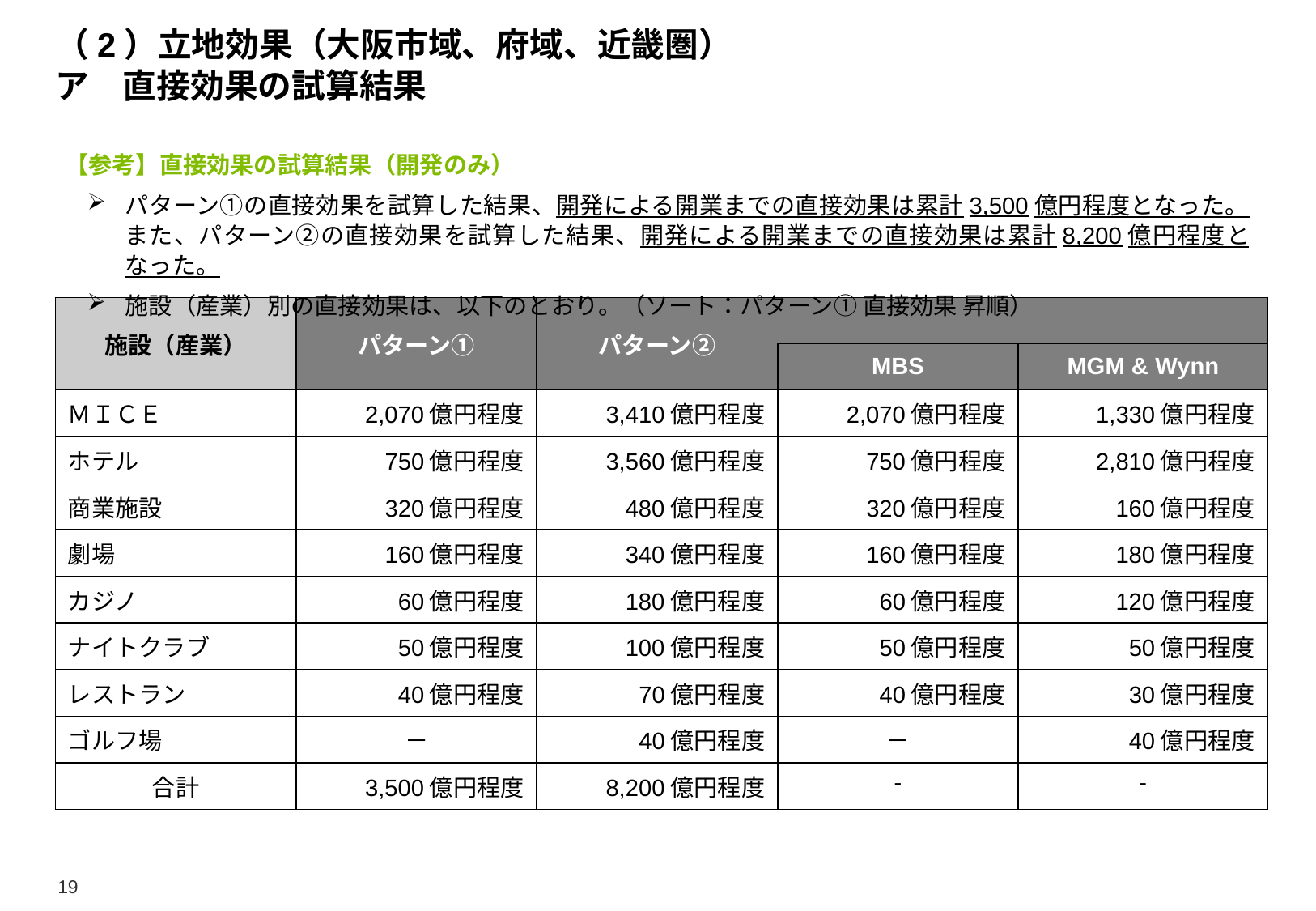

# （2）立地効果（大阪市域、府域、近畿圏） ア　直接効果の試算結果
【参考】直接効果の試算結果（開発のみ）
パターン①の直接効果を試算した結果、開発による開業までの直接効果は累計3,500億円程度となった。
また、パターン②の直接効果を試算した結果、開発による開業までの直接効果は累計8,200億円程度となった。
施設（産業）別の直接効果は、以下のとおり。（ソート：パターン① 直接効果 昇順）
| 施設（産業） | パターン① | パターン② |  |  |
| --- | --- | --- | --- | --- |
|  |  |  | MBS | MGM & Wynn |
| ＭＩＣＥ | 2,070億円程度 | 3,410億円程度 | 2,070億円程度 | 1,330億円程度 |
| ホテル | 750億円程度 | 3,560億円程度 | 750億円程度 | 2,810億円程度 |
| 商業施設 | 320億円程度 | 480億円程度 | 320億円程度 | 160億円程度 |
| 劇場 | 160億円程度 | 340億円程度 | 160億円程度 | 180億円程度 |
| カジノ | 60億円程度 | 180億円程度 | 60億円程度 | 120億円程度 |
| ナイトクラブ | 50億円程度 | 100億円程度 | 50億円程度 | 50億円程度 |
| レストラン | 40億円程度 | 70億円程度 | 40億円程度 | 30億円程度 |
| ゴルフ場 | － | 40億円程度 | － | 40億円程度 |
| 合計 | 3,500億円程度 | 8,200億円程度 | - | - |
19